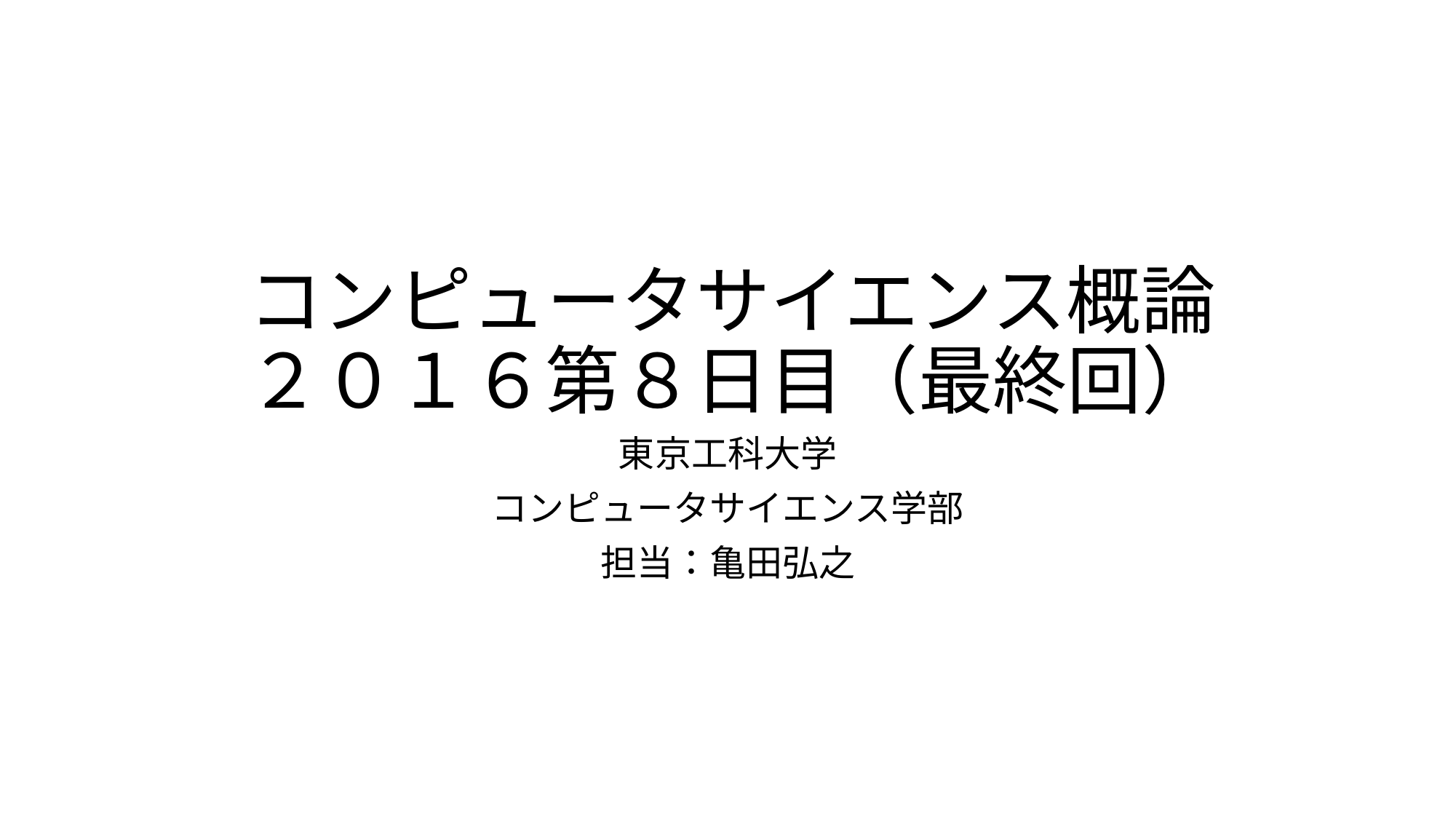

# コンピュータサイエンス概論２０１６第８日目（最終回）
東京工科大学
コンピュータサイエンス学部
担当：亀田弘之